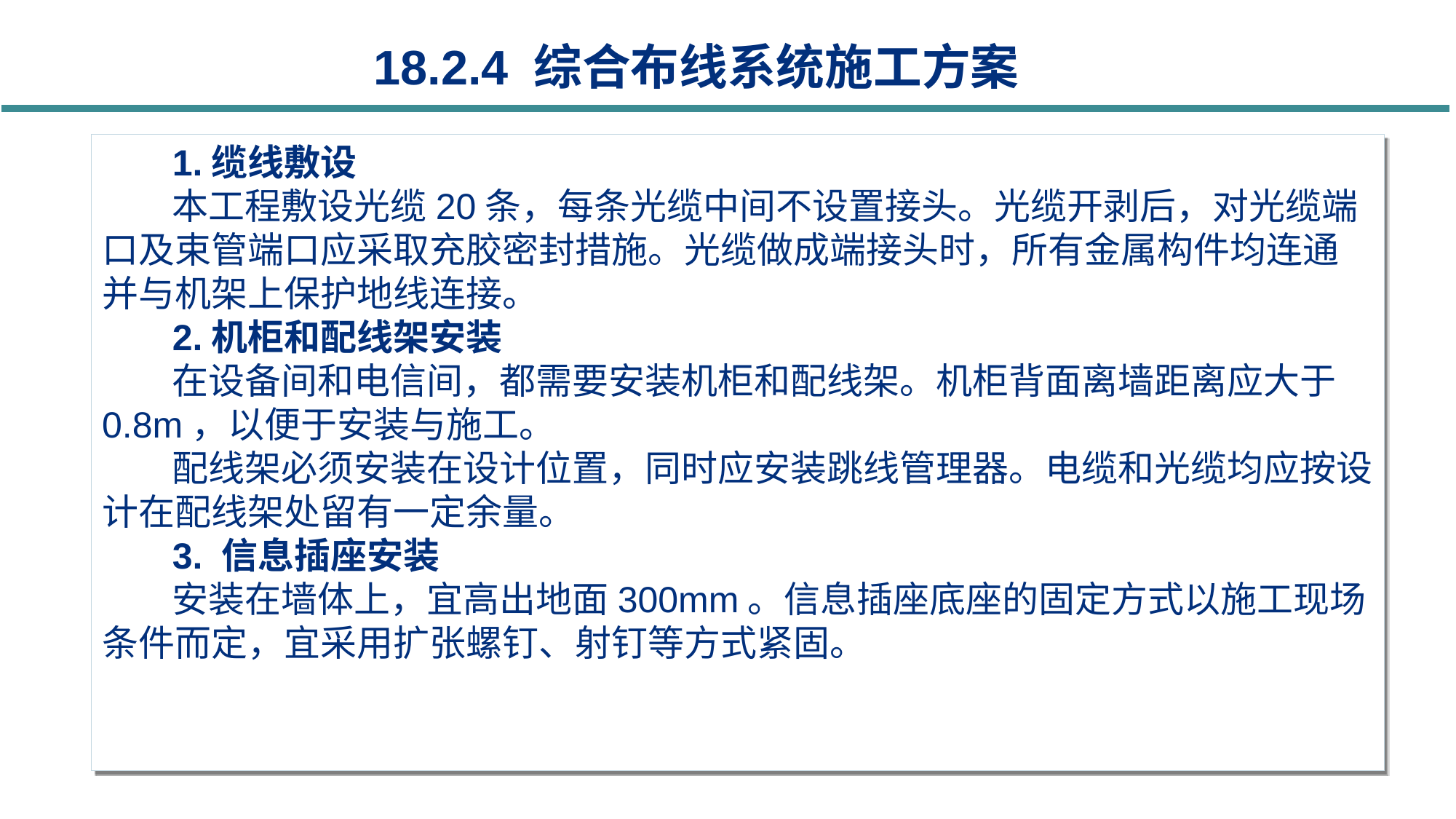

18.2.4 综合布线系统施工方案
1.缆线敷设
本工程敷设光缆20条，每条光缆中间不设置接头。光缆开剥后，对光缆端口及束管端口应采取充胶密封措施。光缆做成端接头时，所有金属构件均连通并与机架上保护地线连接。
2.机柜和配线架安装
在设备间和电信间，都需要安装机柜和配线架。机柜背面离墙距离应大于0.8m，以便于安装与施工。
配线架必须安装在设计位置，同时应安装跳线管理器。电缆和光缆均应按设计在配线架处留有一定余量。
3. 信息插座安装
安装在墙体上，宜高出地面300mm。信息插座底座的固定方式以施工现场条件而定，宜采用扩张螺钉、射钉等方式紧固。